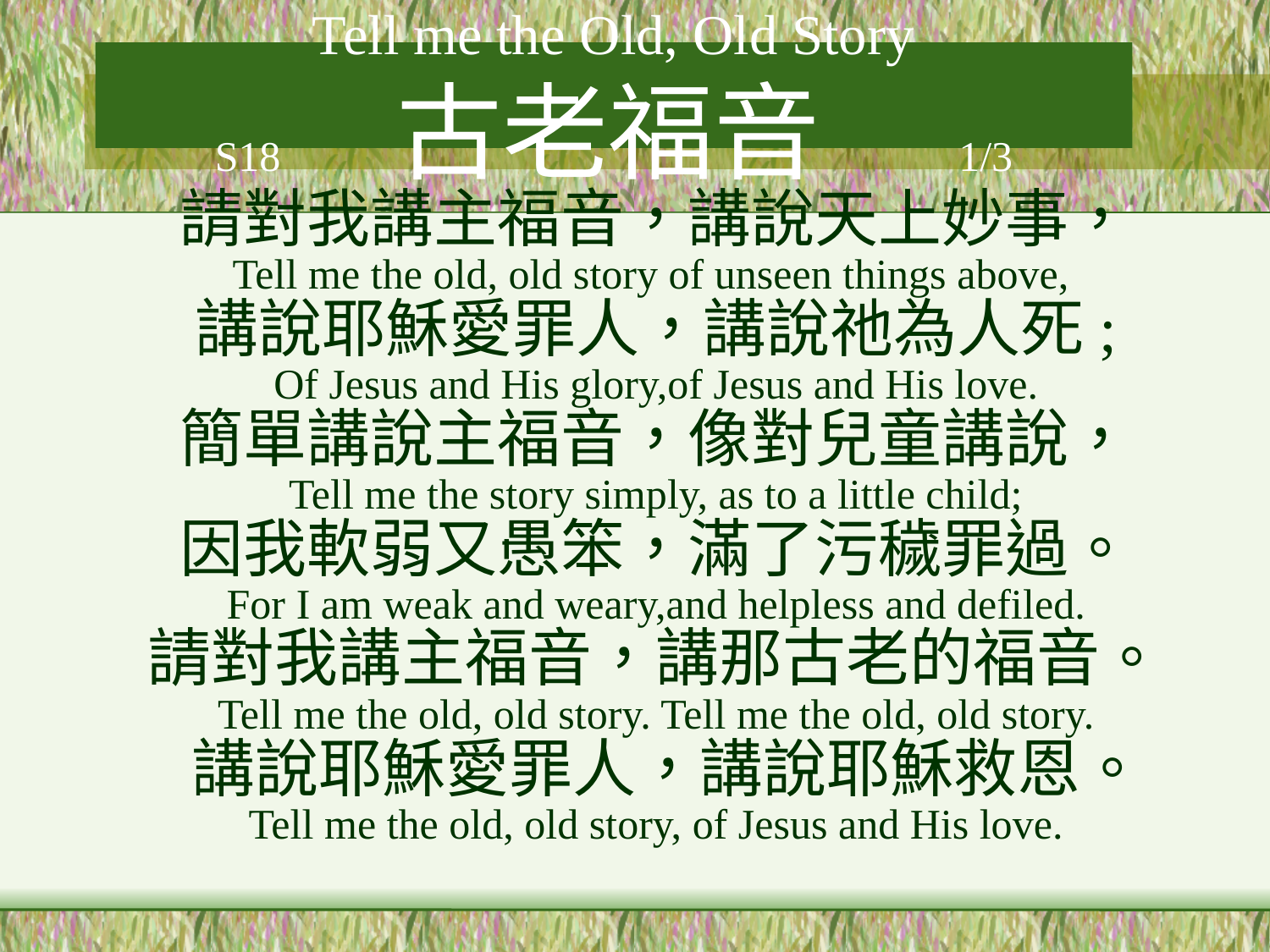

# Tell me the Old, Old Story S18          古老福音            1/3

請對我講主福音，講說天上妙事，
Tell me the old, old story of unseen things above,
講說耶穌愛罪人，講說祂為人死;
Of Jesus and His glory,of Jesus and His love.
簡單講說主福音，像對兒童講說，
Tell me the story simply, as to a little child;
因我軟弱又愚笨，滿了污穢罪過。
For I am weak and weary,and helpless and defiled.
請對我講主福音，講那古老的福音。
Tell me the old, old story. Tell me the old, old story.
 講說耶穌愛罪人，講說耶穌救恩。
Tell me the old, old story, of Jesus and His love.